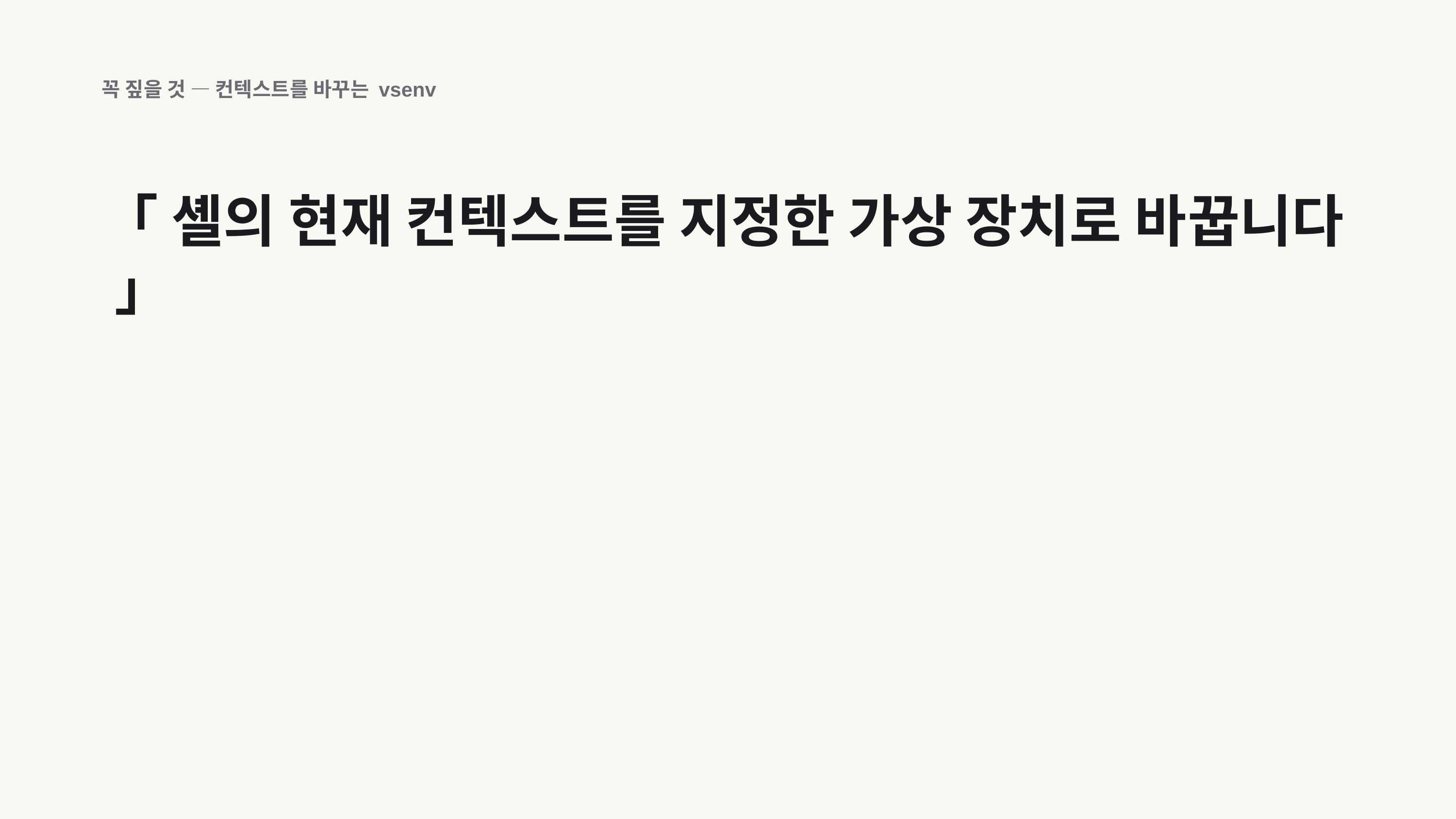

꼭 짚을 것 — 컨텍스트를 바꾸는 vsenv
「 셸의 현재 컨텍스트를 지정한 가상 장치로 바꿉니다 」